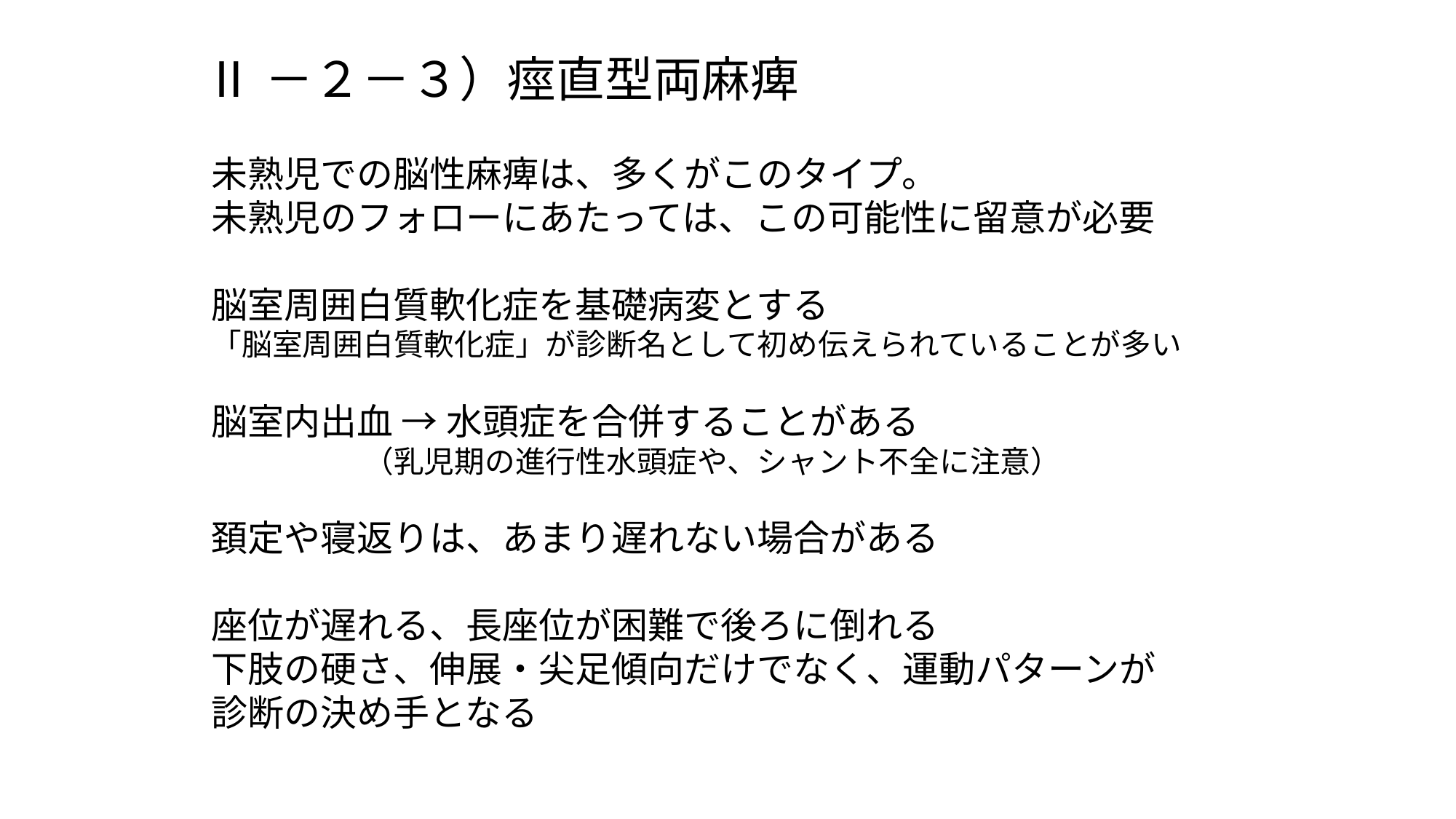

Ⅱ－２－３）痙直型両麻痺
未熟児での脳性麻痺は、多くがこのタイプ。
未熟児のフォローにあたっては、この可能性に留意が必要

脳室周囲白質軟化症を基礎病変とする
「脳室周囲白質軟化症」が診断名として初め伝えられていることが多い

脳室内出血 → 水頭症を合併することがある
　　　　　（乳児期の進行性水頭症や、シャント不全に注意）

頚定や寝返りは、あまり遅れない場合がある

座位が遅れる、長座位が困難で後ろに倒れる
下肢の硬さ、伸展・尖足傾向だけでなく、運動パターンが
診断の決め手となる